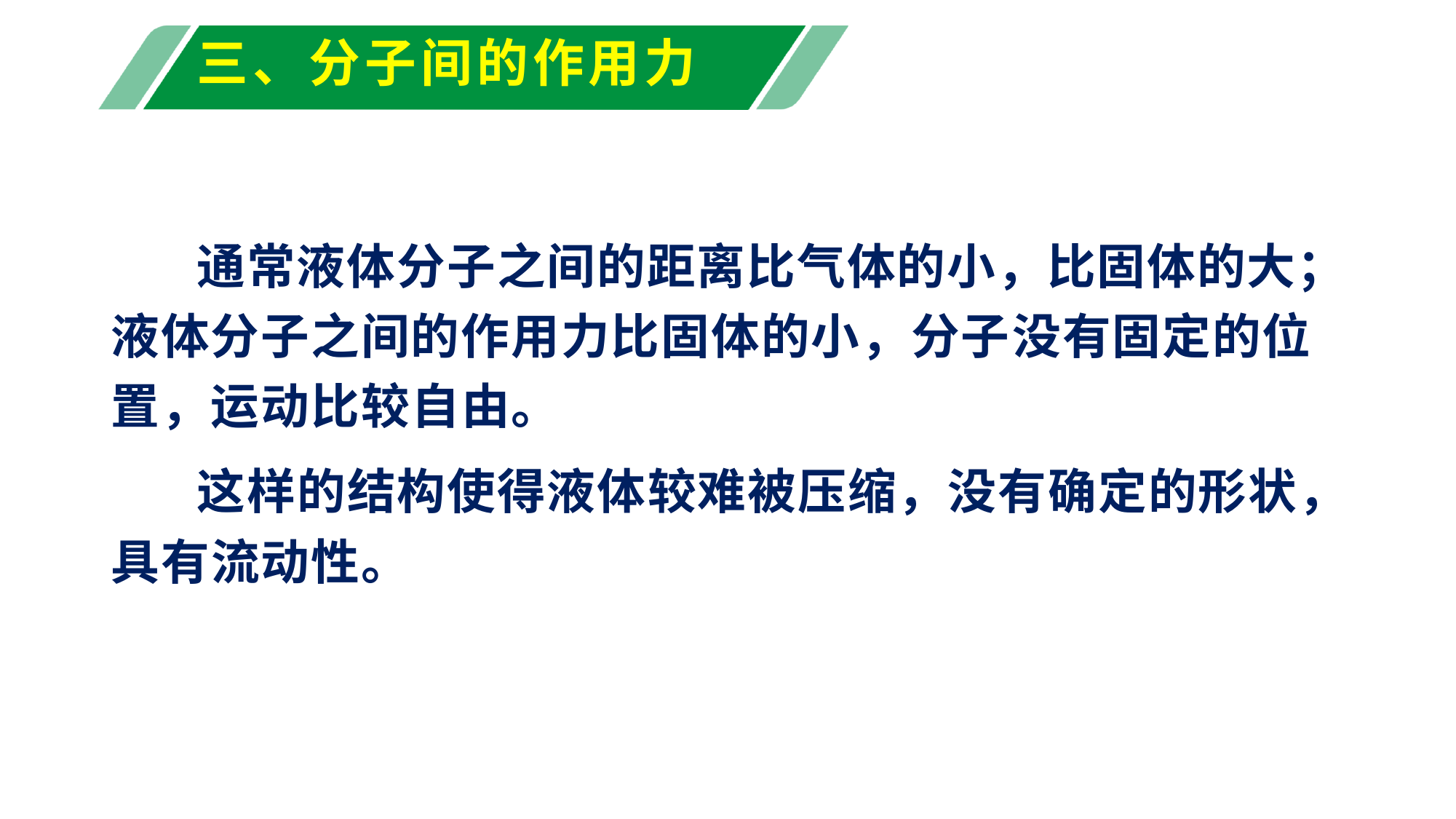

# 三、分子间的作用力

通常液体分子之间的距离比气体的小，比固体的大；液体分子之间的作用力比固体的小，分子没有固定的位置，运动比较自由。
这样的结构使得液体较难被压缩，没有确定的形状，具有流动性。